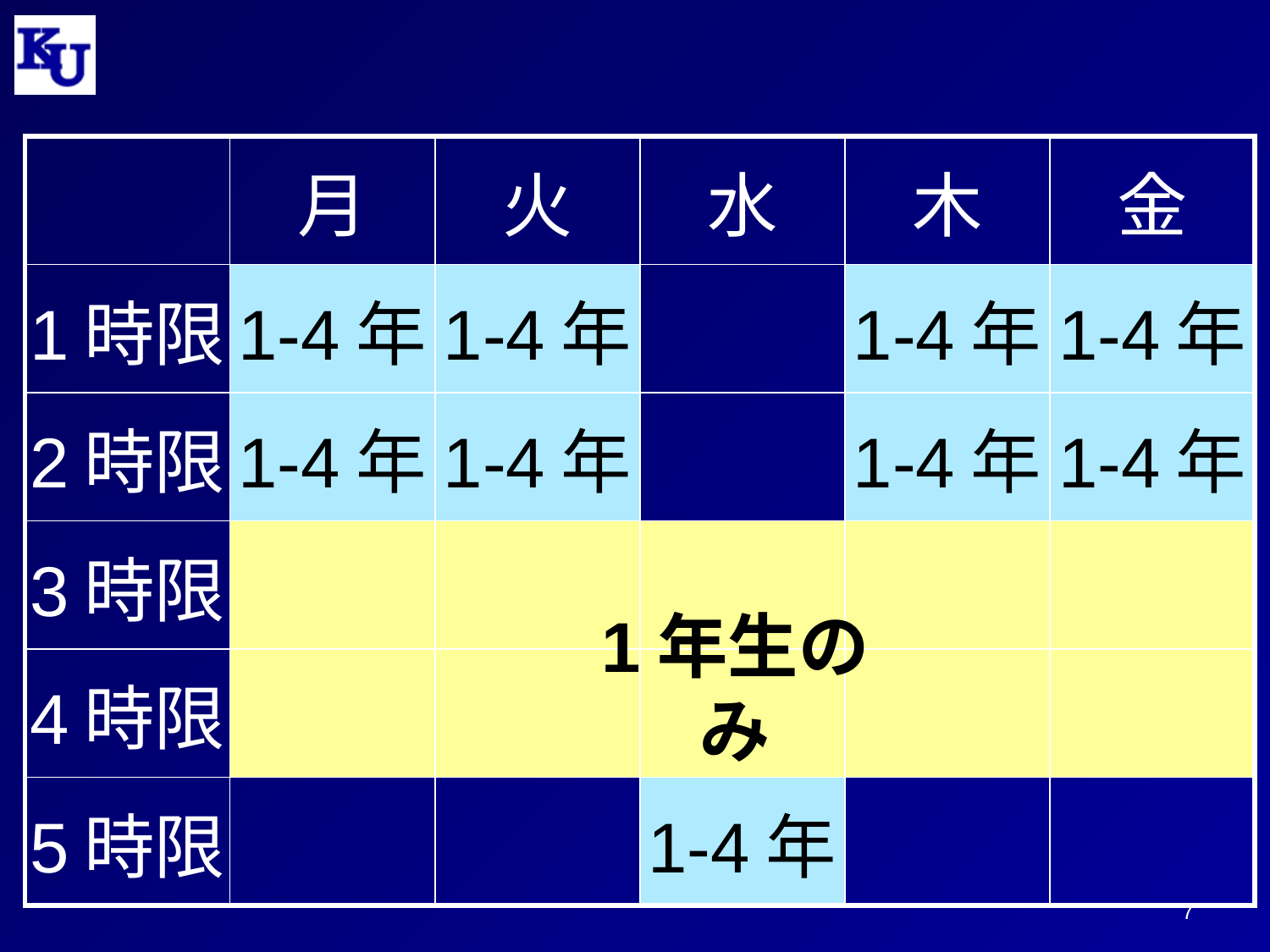

|  | 月 | 火 | 水 | 木 | 金 |
| --- | --- | --- | --- | --- | --- |
| 1時限 | 1-4年 | 1-4年 |  | 1-4年 | 1-4年 |
| 2時限 | 1-4年 | 1-4年 |  | 1-4年 | 1-4年 |
| 3時限 |  |  |  |  |  |
| 4時限 |  |  |  |  |  |
| 5時限 |  |  | 1-4年 |  |  |
1年生のみ
7